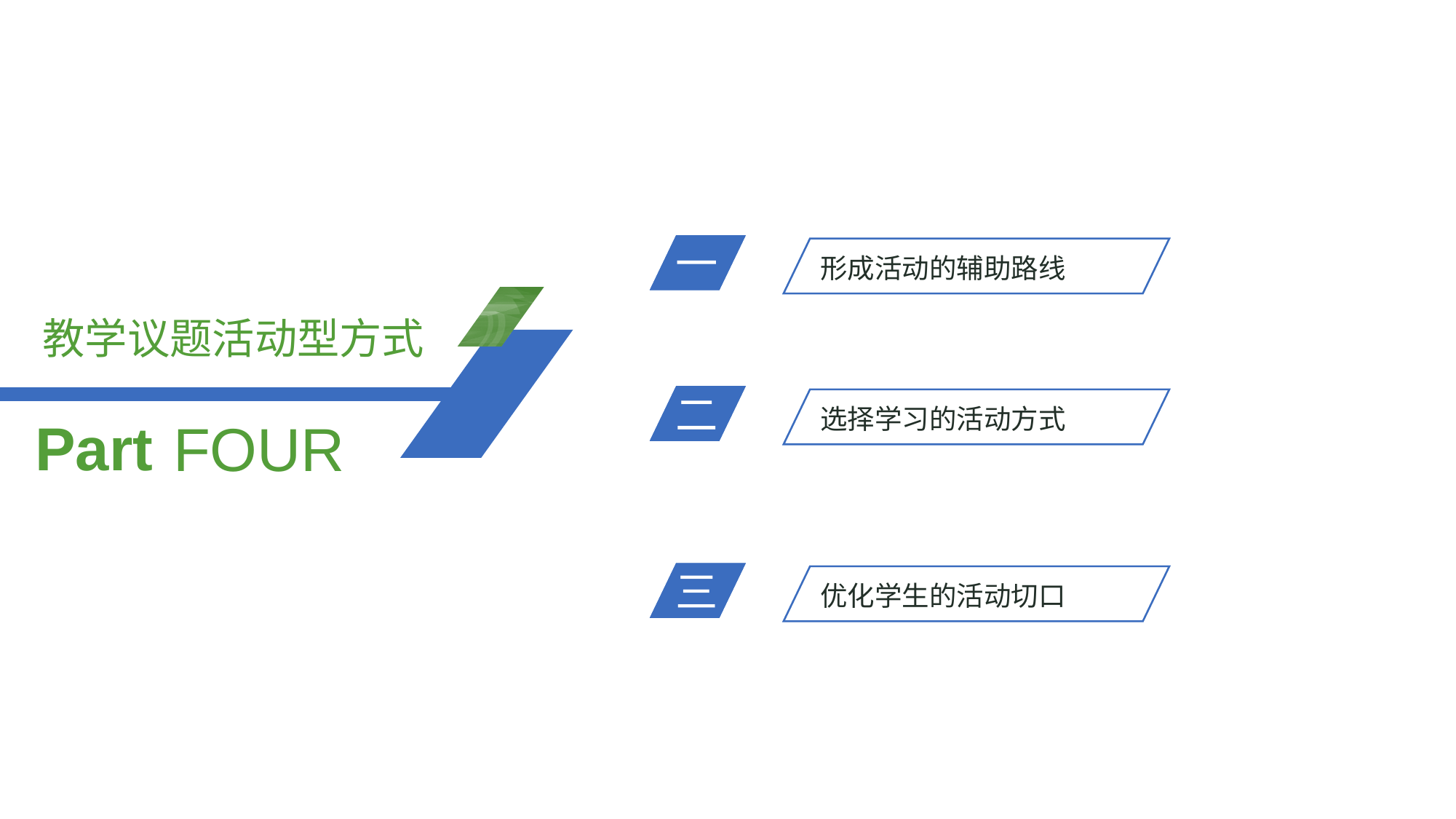

一

01

形成活动的辅助路线
教学议题活动型方式
二

01

选择学习的活动方式
FOUR
三

01

优化学生的活动切口